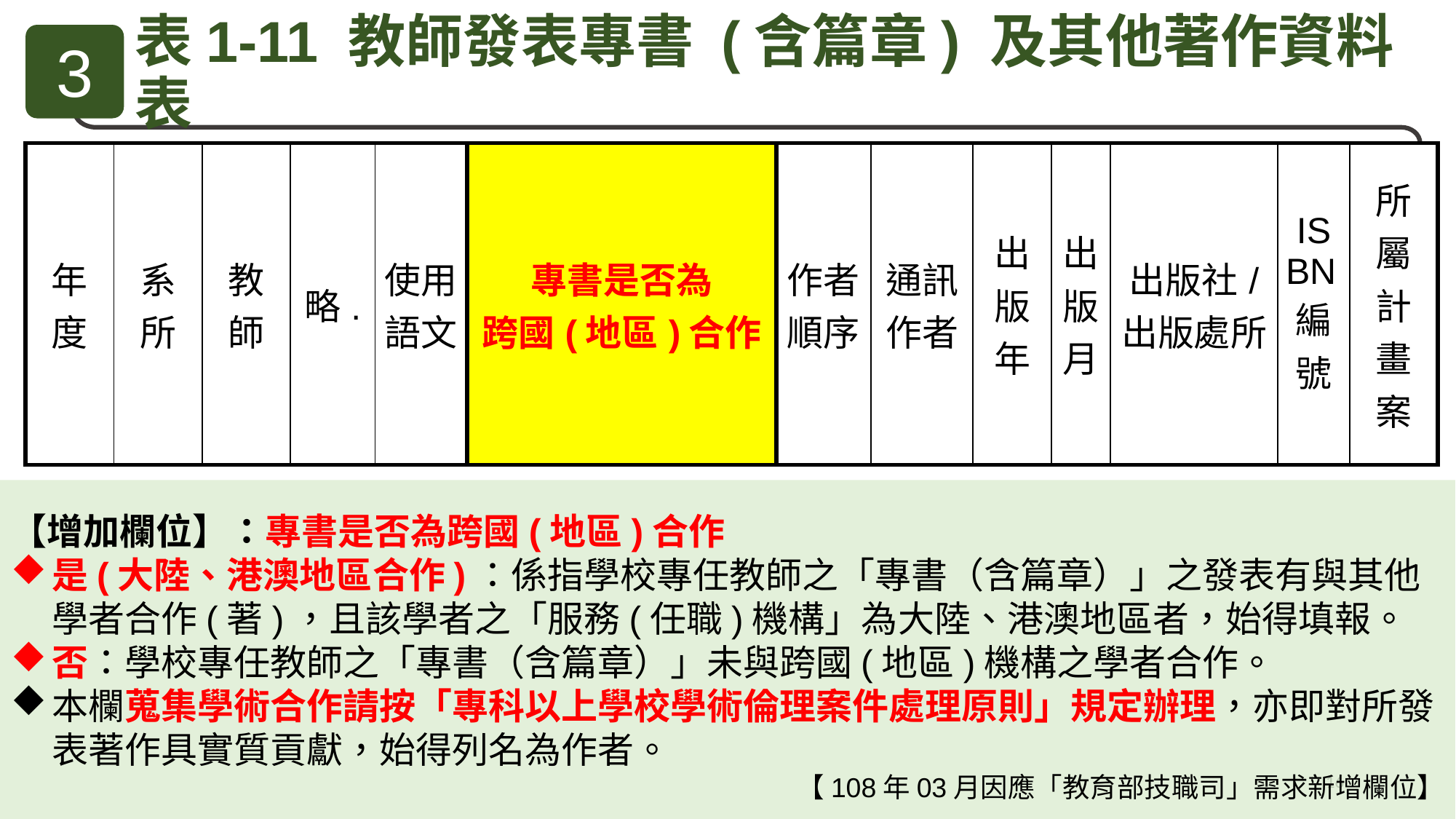

3

表1-11 教師發表專書 (含篇章) 及其他著作資料表

| 年度 | 系所 | 教師 | 略. | 使用 語文 | 專書是否為 跨國(地區)合作 | 作者順序 | 通訊 作者 | 出版年 | 出 版 月 | 出版社/ 出版處所 | ISBN編號 | 所屬計畫案 |
| --- | --- | --- | --- | --- | --- | --- | --- | --- | --- | --- | --- | --- |

【增加欄位】：專書是否為跨國(地區)合作
是(大陸、港澳地區合作)：係指學校專任教師之「專書（含篇章）」之發表有與其他學者合作(著)，且該學者之「服務(任職)機構」為大陸、港澳地區者，始得填報。
否：學校專任教師之「專書（含篇章）」未與跨國(地區)機構之學者合作。
本欄蒐集學術合作請按「專科以上學校學術倫理案件處理原則」規定辦理，亦即對所發表著作具實質貢獻，始得列名為作者。
【108年03月因應「教育部技職司」需求新增欄位】
16